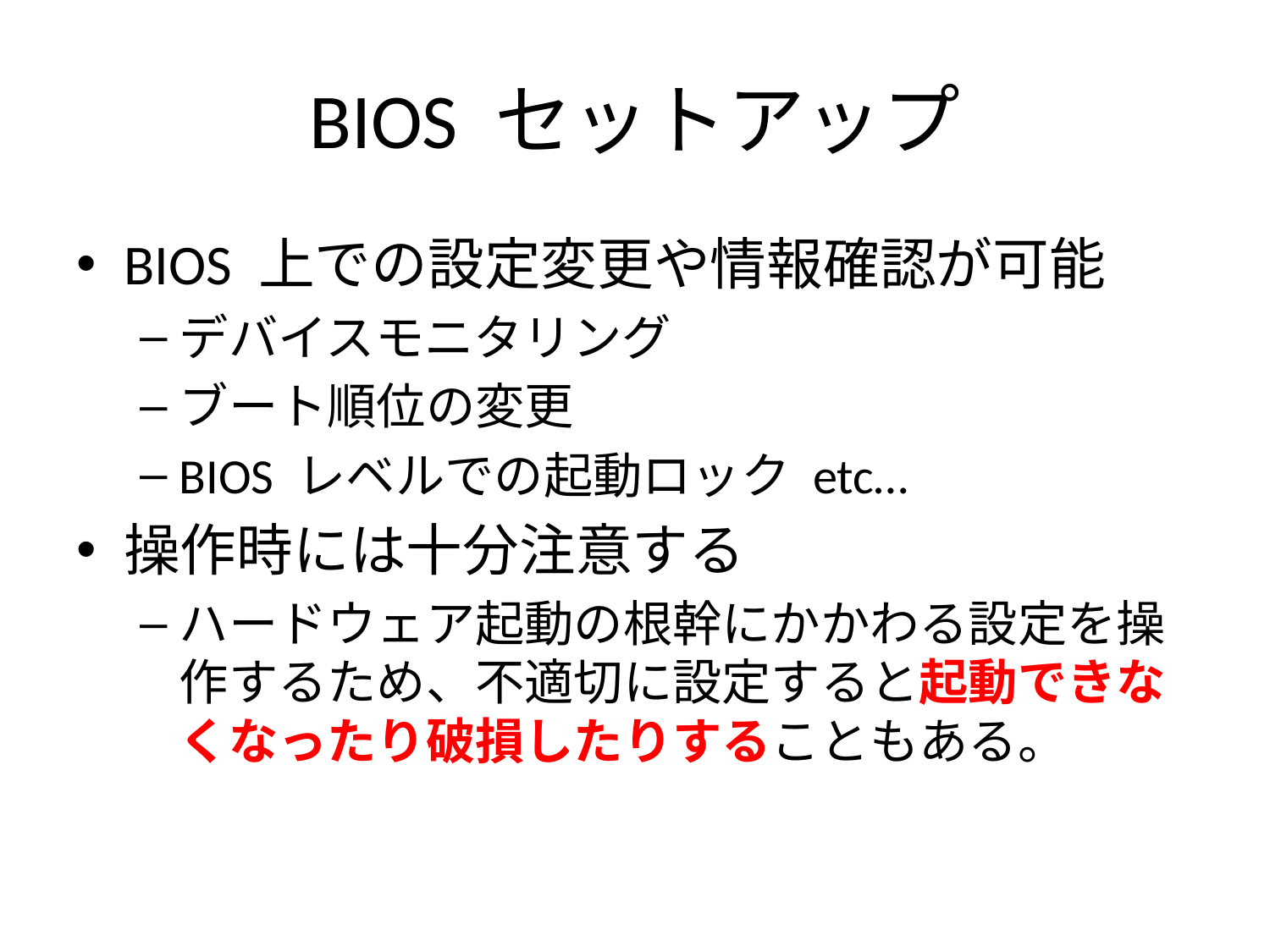

# BIOS セットアップ
BIOS 上での設定変更や情報確認が可能
デバイスモニタリング
ブート順位の変更
BIOS レベルでの起動ロック etc…
操作時には十分注意する
ハードウェア起動の根幹にかかわる設定を操作するため、不適切に設定すると起動できなくなったり破損したりすることもある。